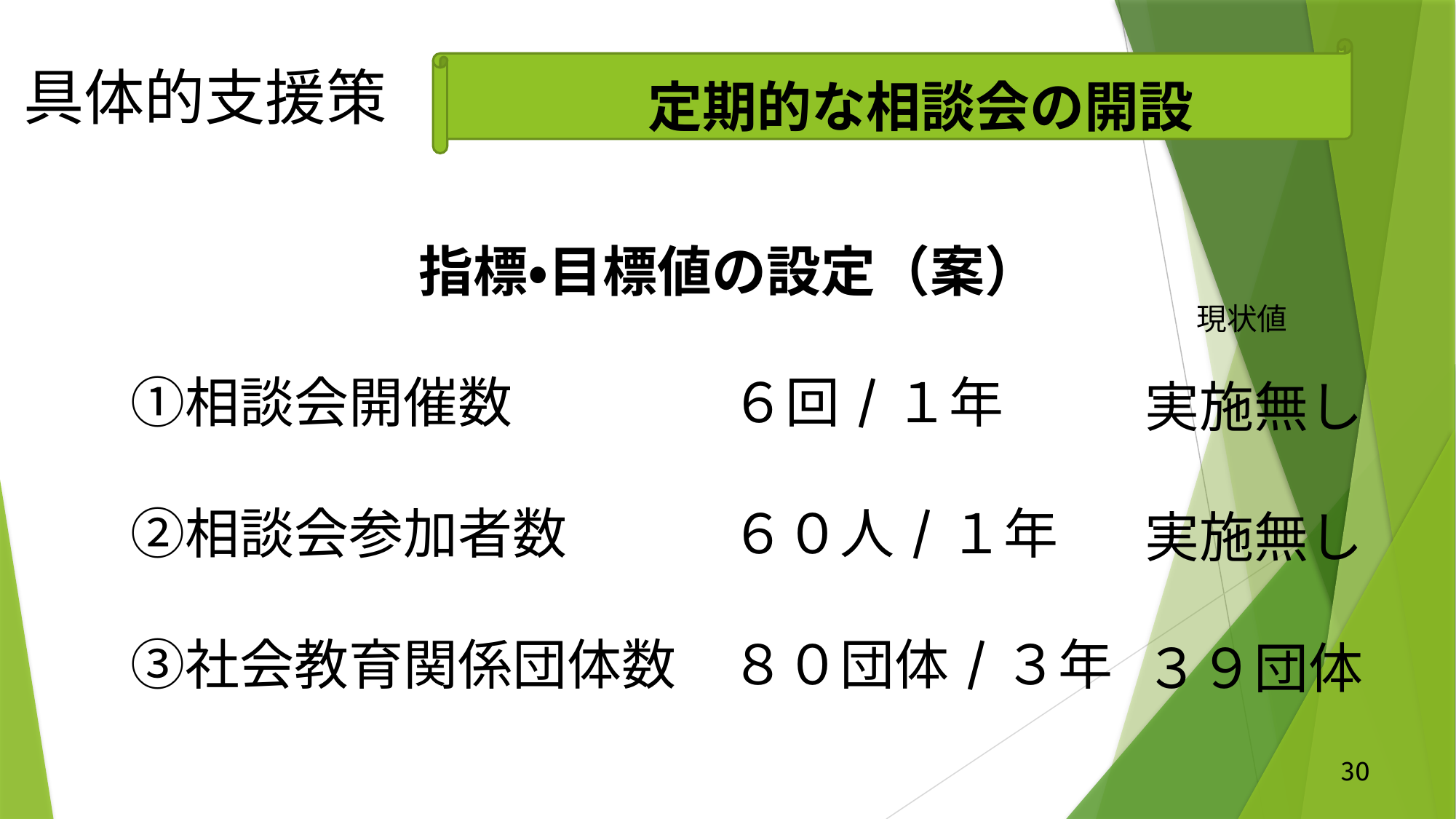

定期的な相談会の開設
具体的支援策
指標・目標値の設定（案）

　①相談会開催数　　　　６回/１年

　②相談会参加者数　　　６０人/１年

　③社会教育関係団体数　８０団体/３年
現状値
実施無し
実施無し
３９団体